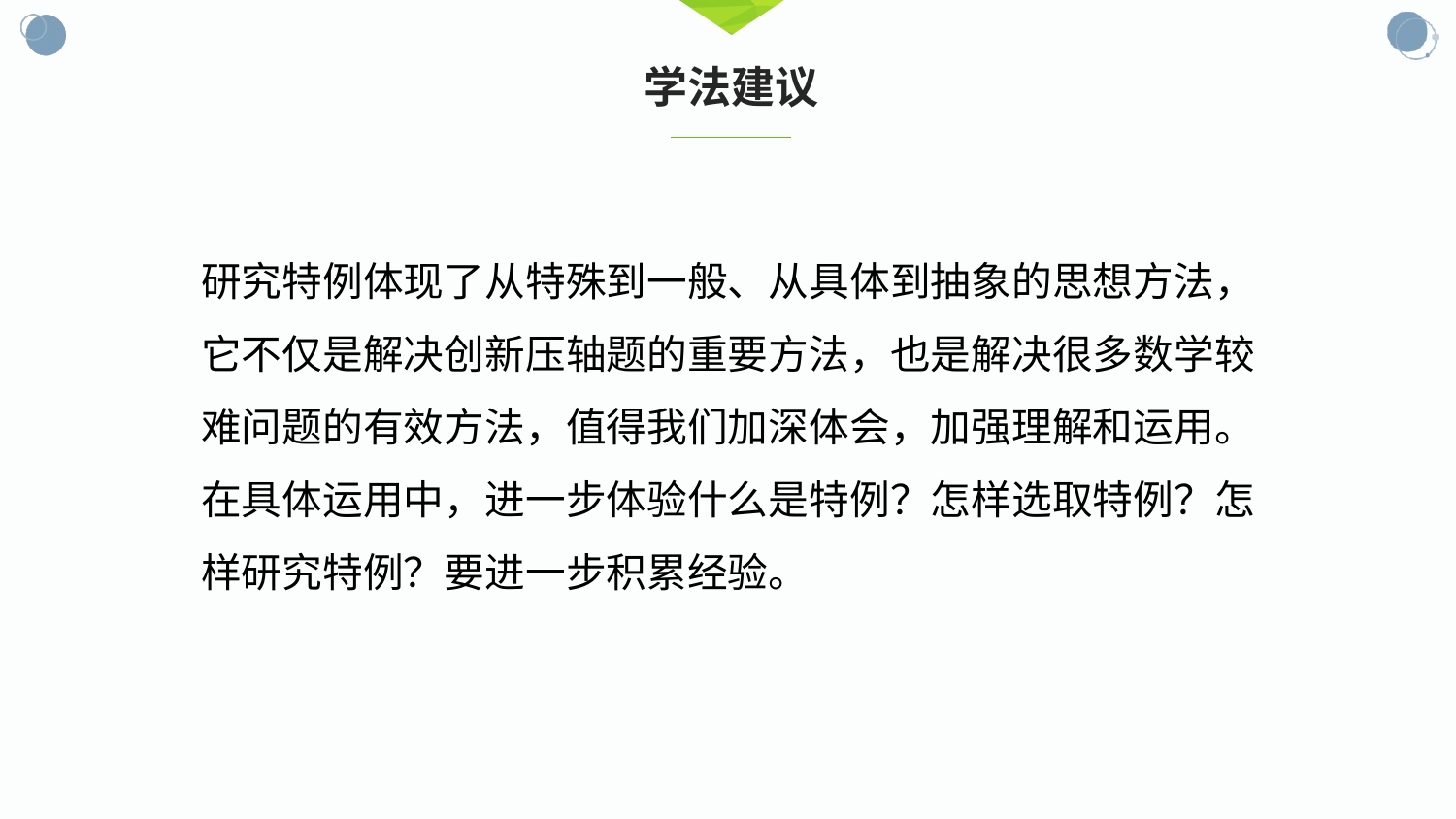

学法建议
研究特例体现了从特殊到一般、从具体到抽象的思想方法，它不仅是解决创新压轴题的重要方法，也是解决很多数学较难问题的有效方法，值得我们加深体会，加强理解和运用。
在具体运用中，进一步体验什么是特例？怎样选取特例？怎样研究特例？要进一步积累经验。